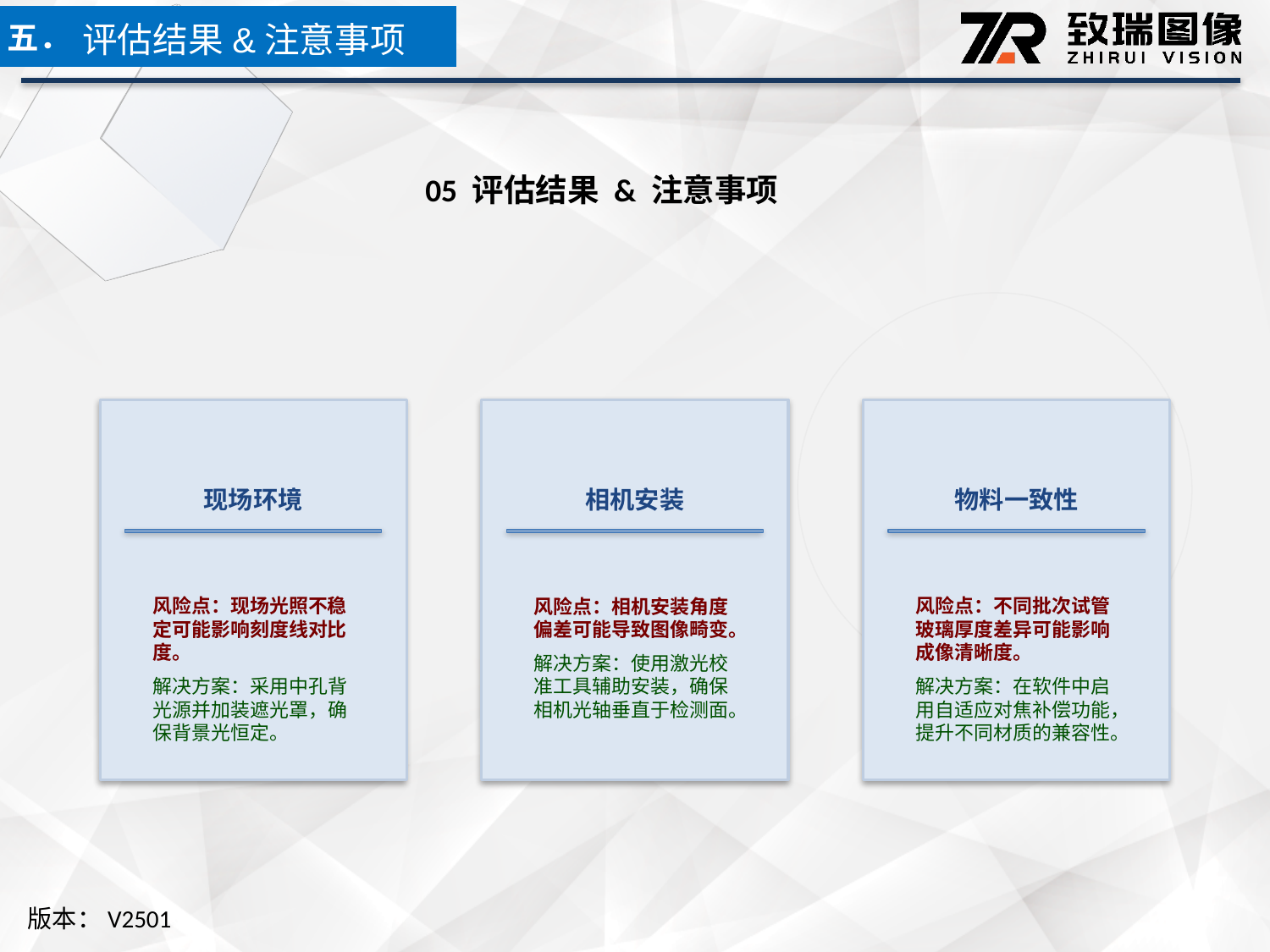

五．
评估结果&注意事项

05 评估结果 & 注意事项

现场环境

相机安装

物料一致性

风险点：现场光照不稳定可能影响刻度线对比度。
解决方案：采用中孔背光源并加装遮光罩，确保背景光恒定。

风险点：相机安装角度偏差可能导致图像畸变。
解决方案：使用激光校准工具辅助安装，确保相机光轴垂直于检测面。

风险点：不同批次试管玻璃厚度差异可能影响成像清晰度。
解决方案：在软件中启用自适应对焦补偿功能，提升不同材质的兼容性。